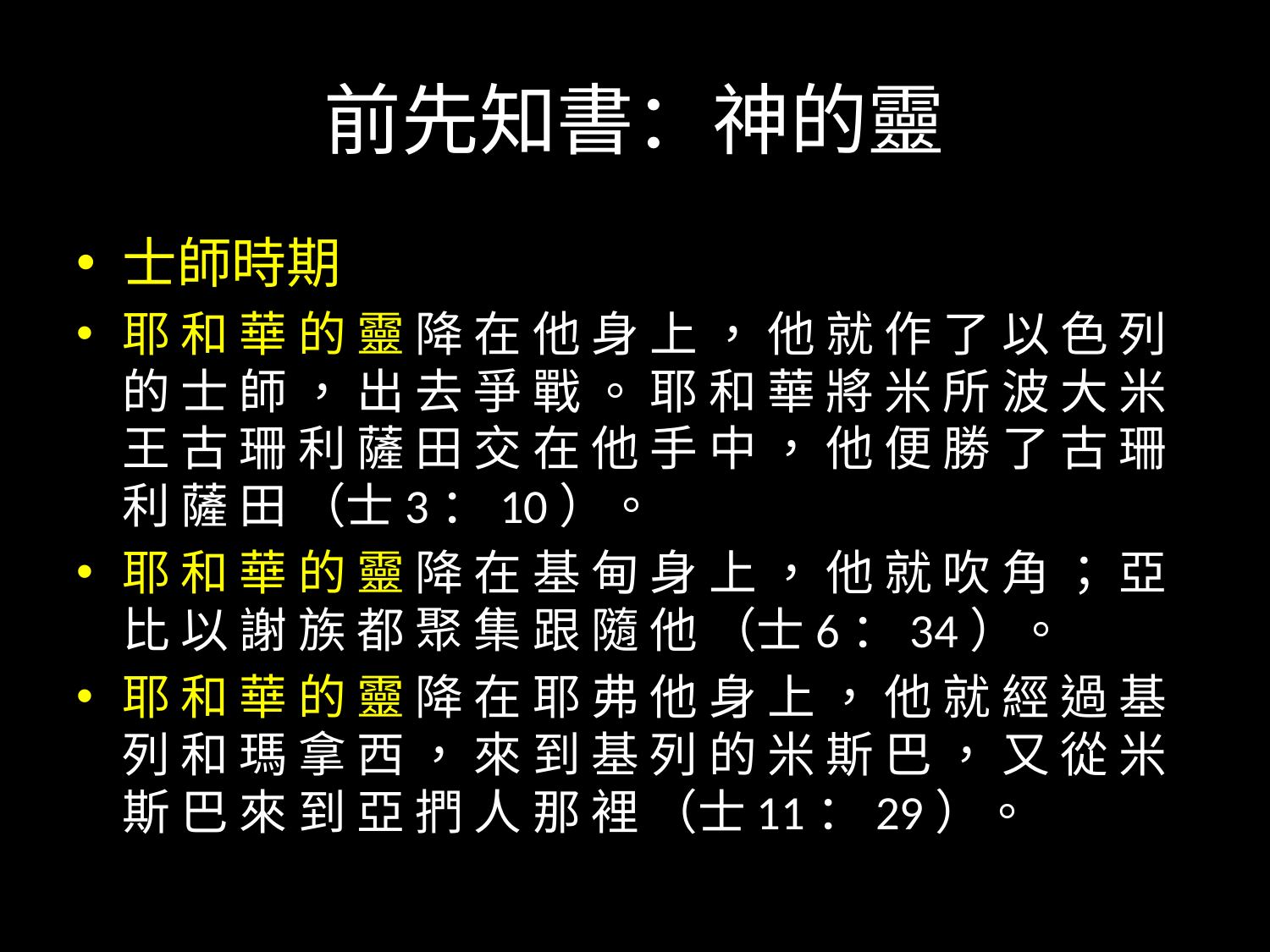

# 前先知書：神的靈
士師時期
耶 和 華 的 靈 降 在 他 身 上 ， 他 就 作 了 以 色 列 的 士 師 ， 出 去 爭 戰 。 耶 和 華 將 米 所 波 大 米 王 古 珊 利 薩 田 交 在 他 手 中 ， 他 便 勝 了 古 珊 利 薩 田 （士3：10）。
耶 和 華 的 靈 降 在 基 甸 身 上 ， 他 就 吹 角 ； 亞 比 以 謝 族 都 聚 集 跟 隨 他 （士6：34）。
耶 和 華 的 靈 降 在 耶 弗 他 身 上 ， 他 就 經 過 基 列 和 瑪 拿 西 ， 來 到 基 列 的 米 斯 巴 ， 又 從 米 斯 巴 來 到 亞 捫 人 那 裡 （士11：29）。